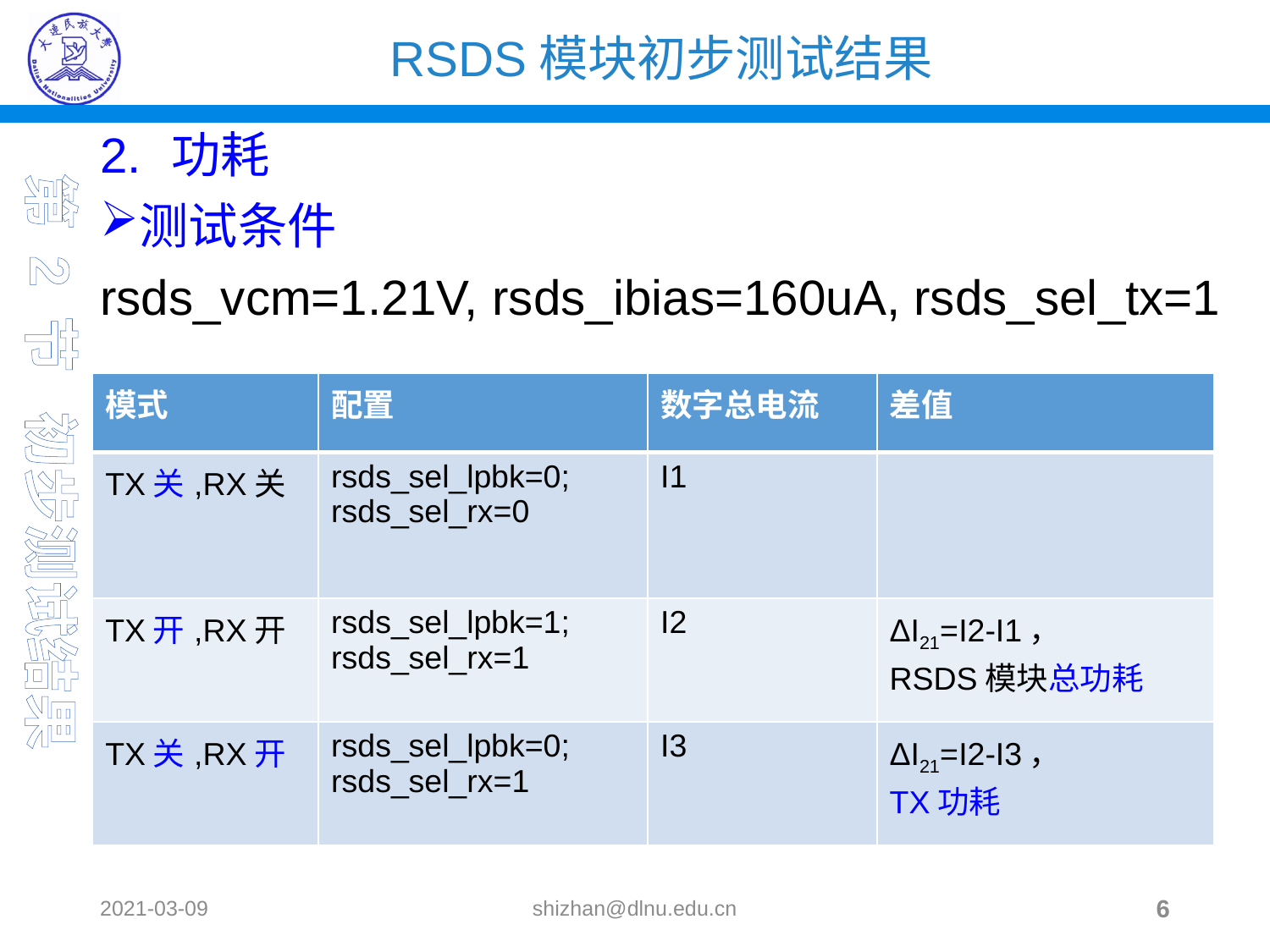

功耗
测试条件
rsds_vcm=1.21V, rsds_ibias=160uA, rsds_sel_tx=1

第 2 节   初步测试结果
| 模式 | 配置 | 数字总电流 | 差值 |
| --- | --- | --- | --- |
| TX关,RX关 | rsds\_sel\_lpbk=0; rsds\_sel\_rx=0 | I1 |  |
| TX开,RX开 | rsds\_sel\_lpbk=1; rsds\_sel\_rx=1 | I2 | ΔI21=I2-I1， RSDS模块总功耗 |
| TX关,RX开 | rsds\_sel\_lpbk=0; rsds\_sel\_rx=1 | I3 | ΔI21=I2-I3， TX功耗 |
2021-03-09
shizhan@dlnu.edu.cn
6